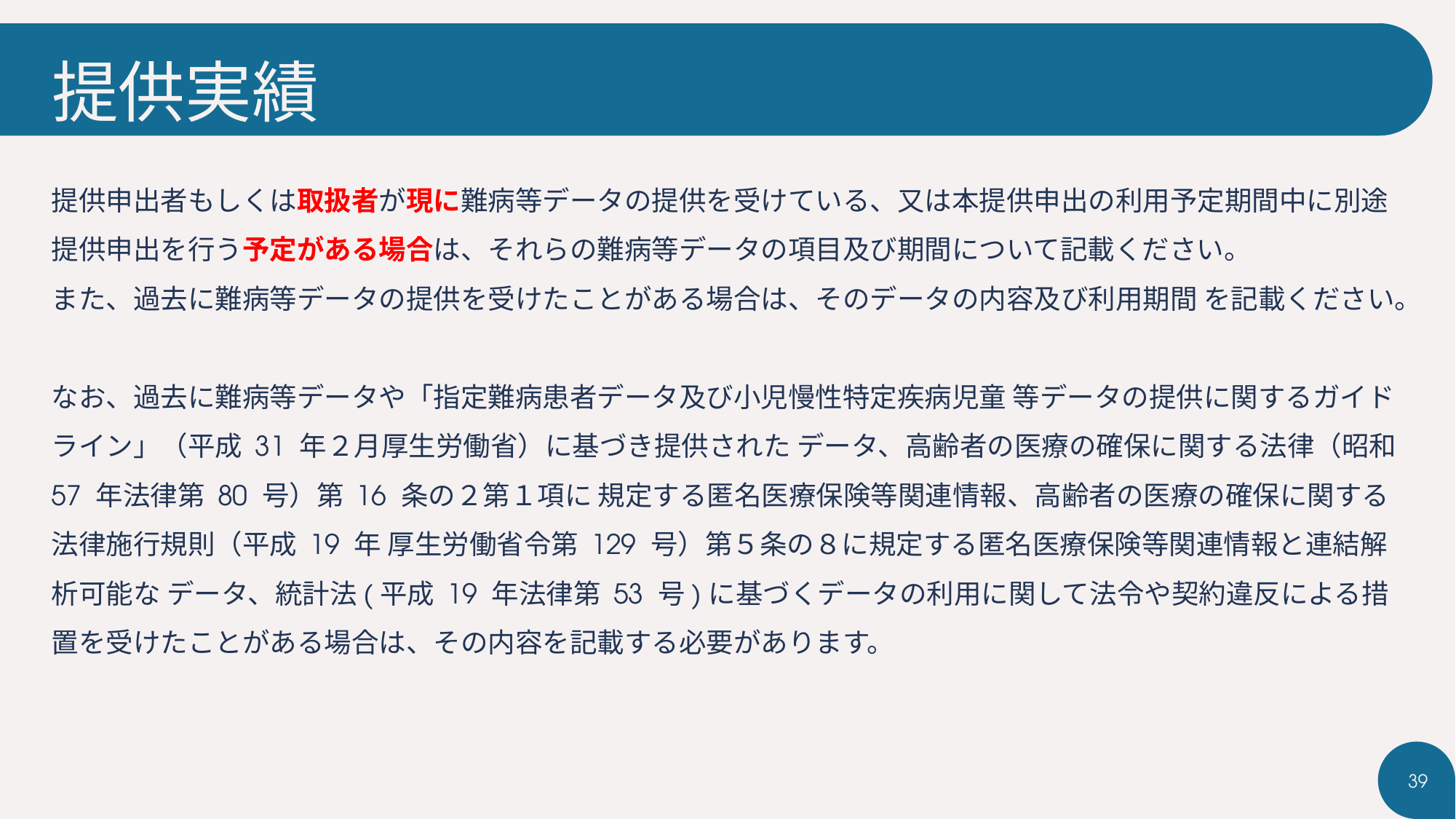

# 提供実績
提供申出者もしくは取扱者が現に難病等データの提供を受けている、又は本提供申出の利用予定期間中に別途提供申出を行う予定がある場合は、それらの難病等データの項目及び期間について記載ください。
また、過去に難病等データの提供を受けたことがある場合は、そのデータの内容及び利用期間 を記載ください。

なお、過去に難病等データや「指定難病患者データ及び小児慢性特定疾病児童 等データの提供に関するガイドライン」（平成 31 年２月厚生労働省）に基づき提供された データ、高齢者の医療の確保に関する法律（昭和 57 年法律第 80 号）第 16 条の２第１項に 規定する匿名医療保険等関連情報、高齢者の医療の確保に関する法律施行規則（平成 19 年 厚生労働省令第 129 号）第５条の８に規定する匿名医療保険等関連情報と連結解析可能な データ、統計法(平成 19 年法律第 53 号)に基づくデータの利用に関して法令や契約違反による措置を受けたことがある場合は、その内容を記載する必要があります。
39